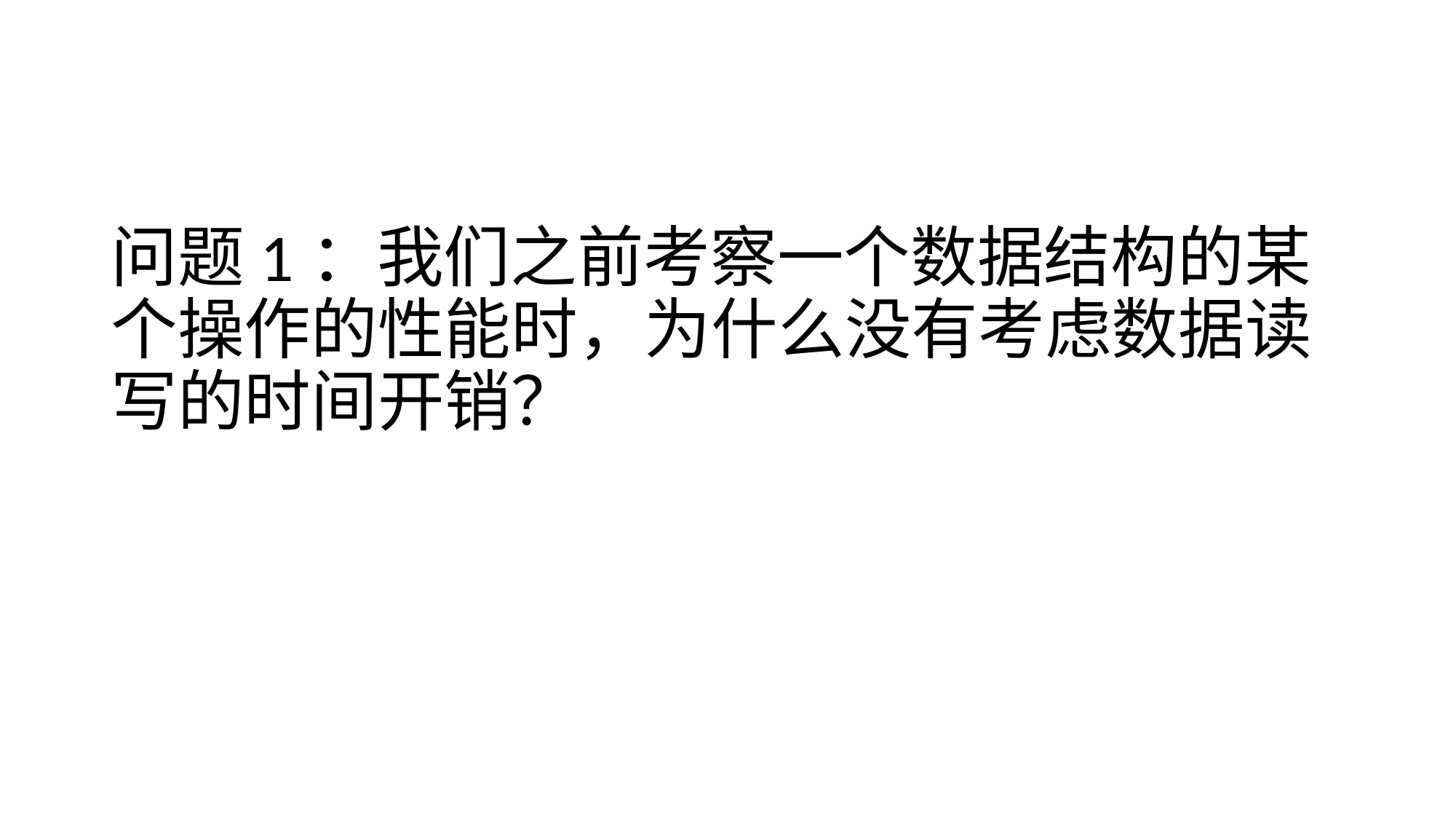

#
问题1：我们之前考察一个数据结构的某个操作的性能时，为什么没有考虑数据读写的时间开销？